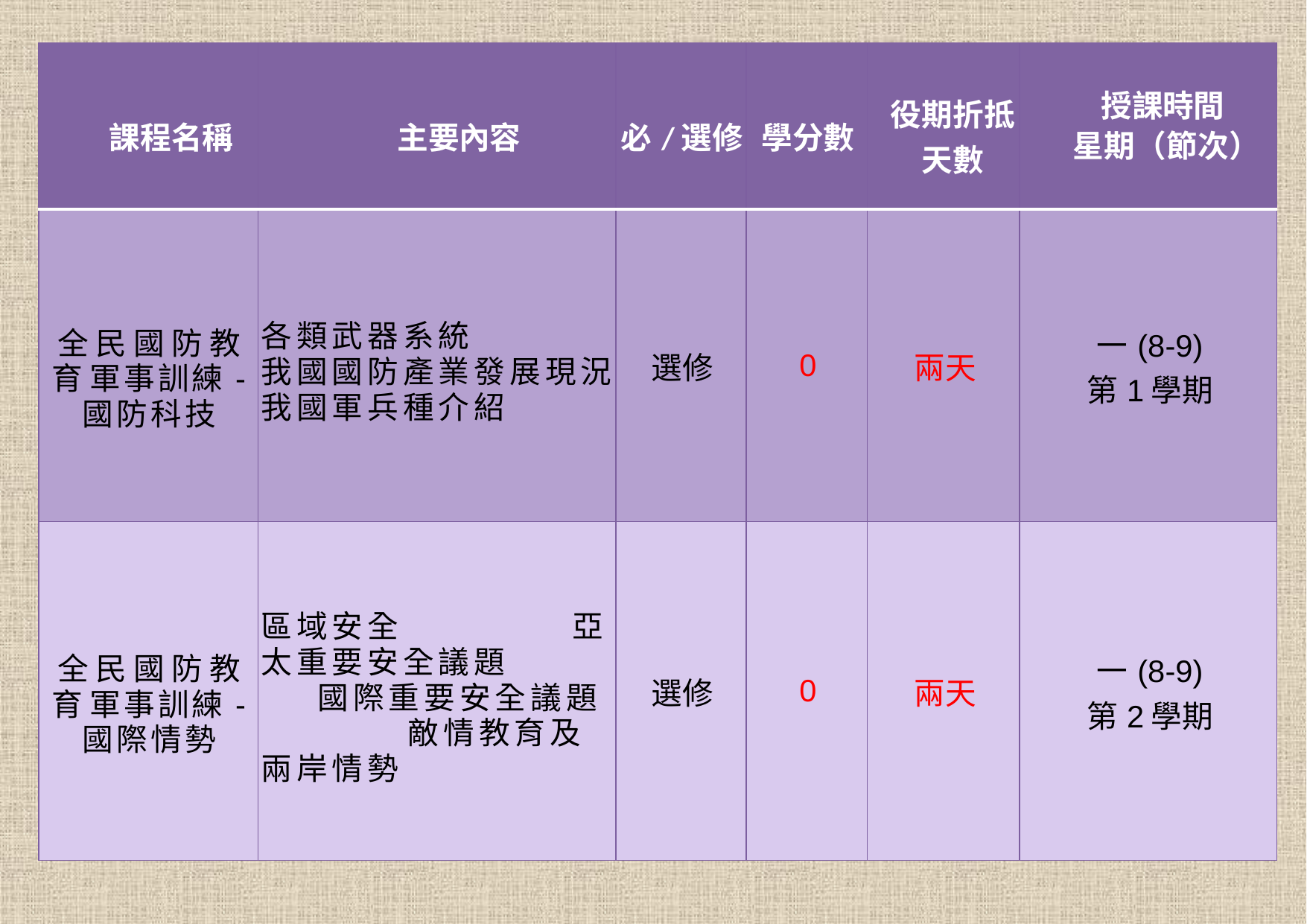

| 課程名稱 | 主要內容 | 必/選修 | 學分數 | 役期折抵天數 | 授課時間 星期（節次） |
| --- | --- | --- | --- | --- | --- |
| 全 民 國 防 教 育 軍事訓練- 國防科技 | 各類武器系統 我國國防產業發展現況 我國軍兵種介紹 | 選修 | 0 | 兩天 | 一(8-9) 第1學期 |
| 全 民 國 防 教 育 軍事訓練- 國際情勢 | 區域安全 亞太重要安全議題 國際重要安全議題 敵情教育及兩岸情勢 | 選修 | 0 | 兩天 | 一(8-9) 第2學期 |